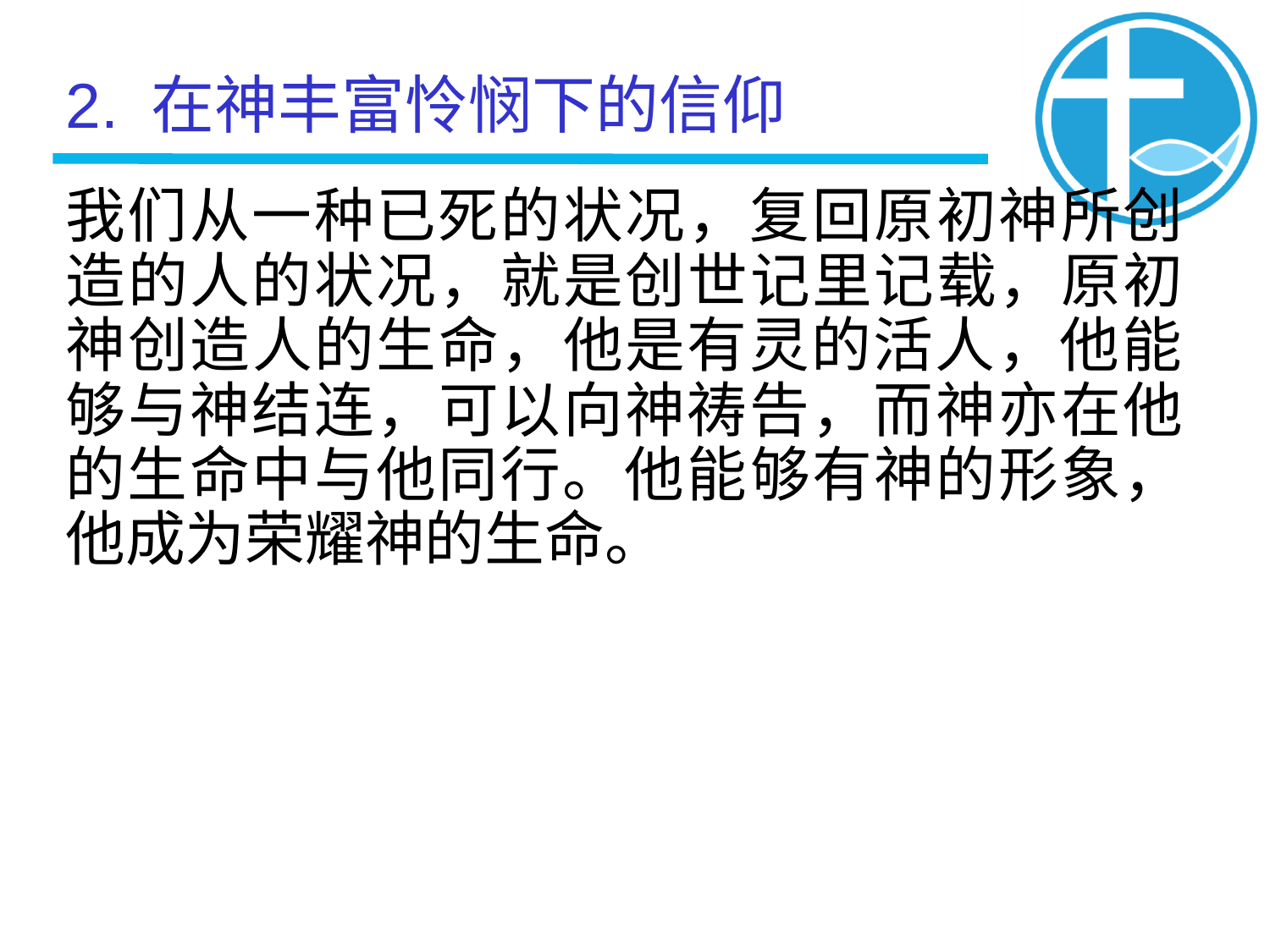

2. 在神丰富怜悯下的信仰
我们从一种已死的状况，复回原初神所创造的人的状况，就是创世记里记载，原初神创造人的生命，他是有灵的活人，他能够与神结连，可以向神祷告，而神亦在他的生命中与他同行。他能够有神的形象，他成为荣耀神的生命。